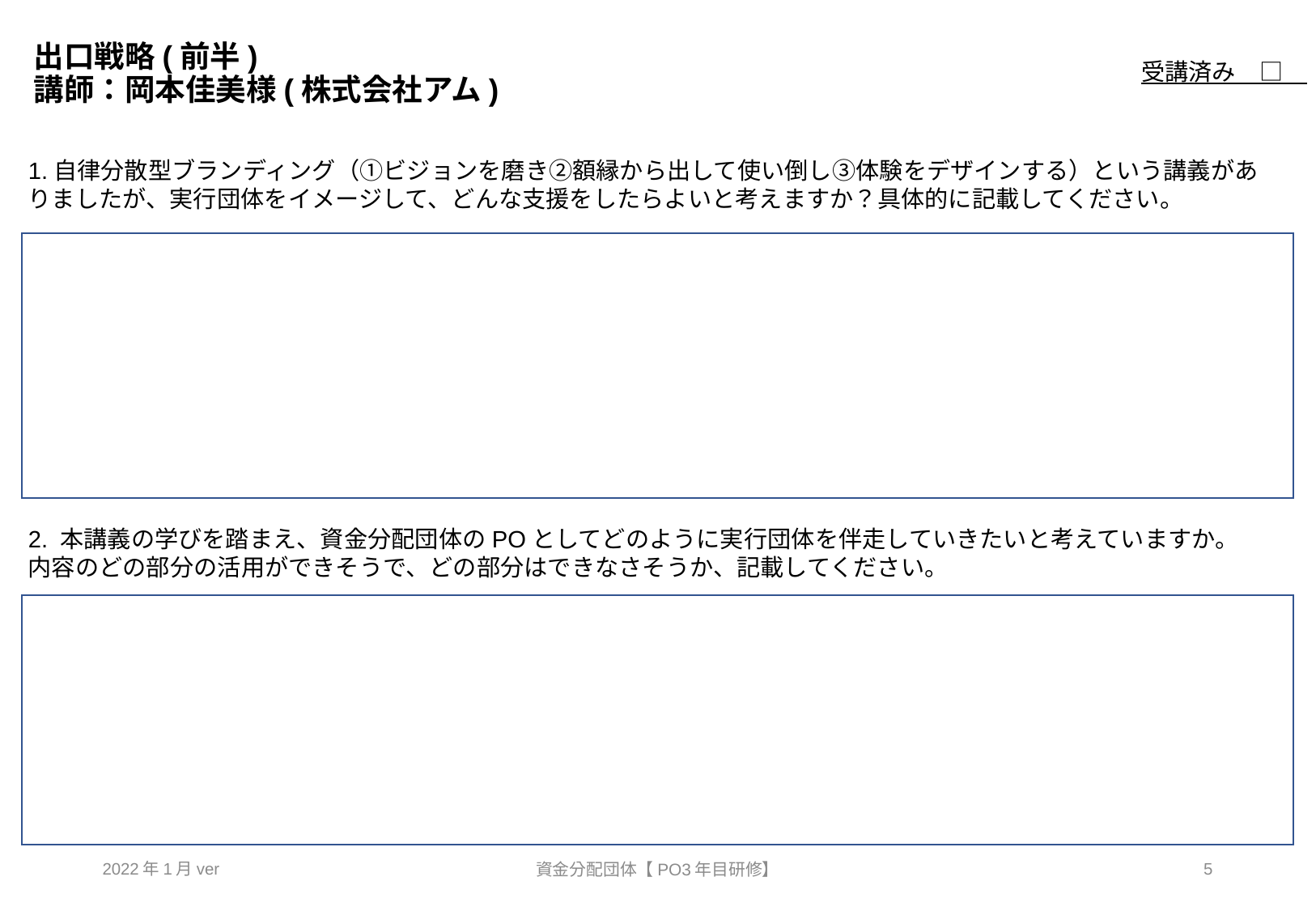

# 出口戦略(前半) 講師：岡本佳美様(株式会社アム)
受講済み　□
1.自律分散型ブランディング（①ビジョンを磨き②額縁から出して使い倒し③体験をデザインする）という講義がありましたが、実行団体をイメージして、どんな支援をしたらよいと考えますか？具体的に記載してください。

2. 本講義の学びを踏まえ、資金分配団体のPOとしてどのように実行団体を伴走していきたいと考えていますか。
内容のどの部分の活用ができそうで、どの部分はできなさそうか、記載してください。

2022年1月ver
資金分配団体【PO3年目研修】
5